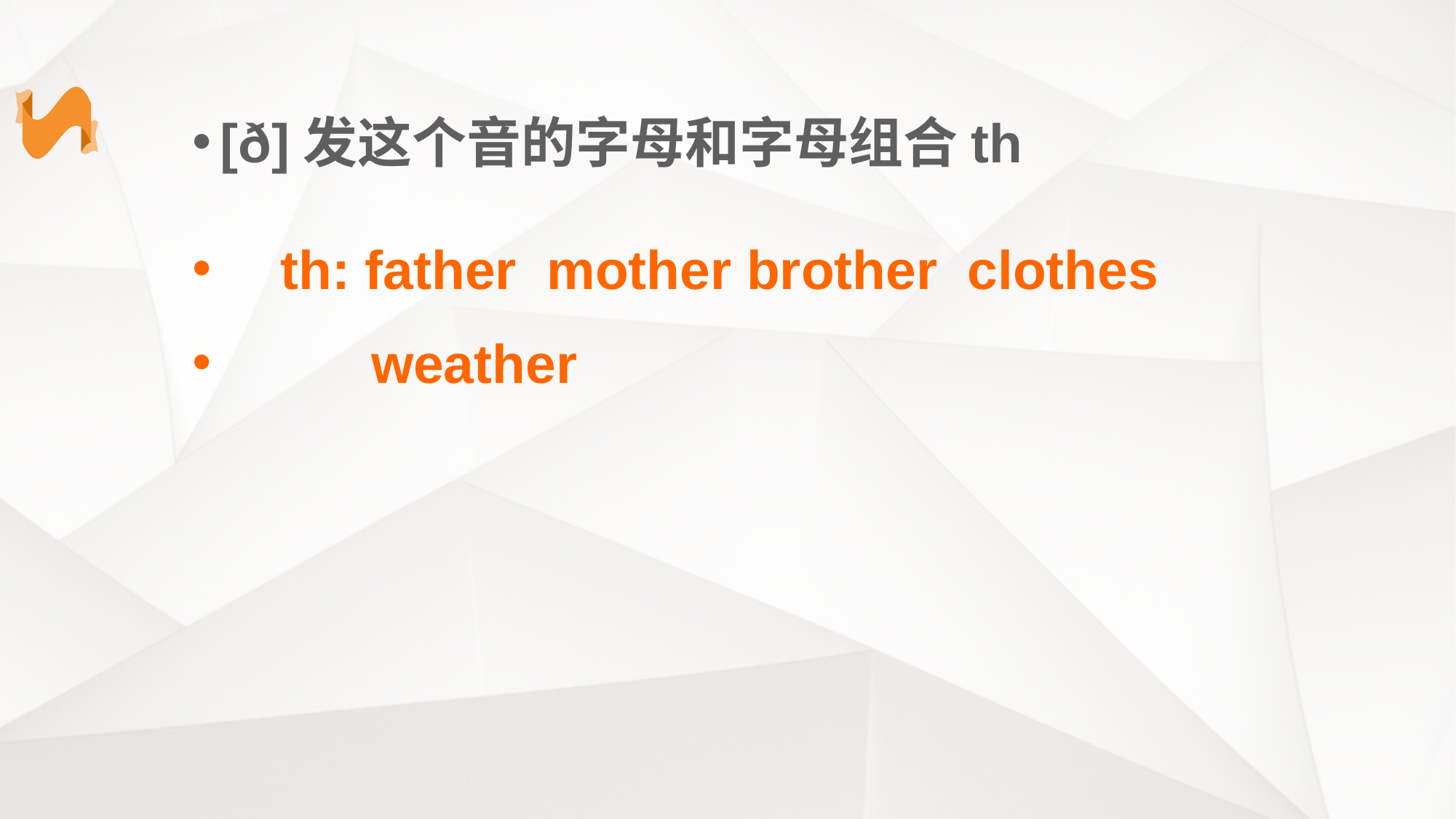

[ð]发这个音的字母和字母组合th
    th: father  mother brother  clothes
          weather